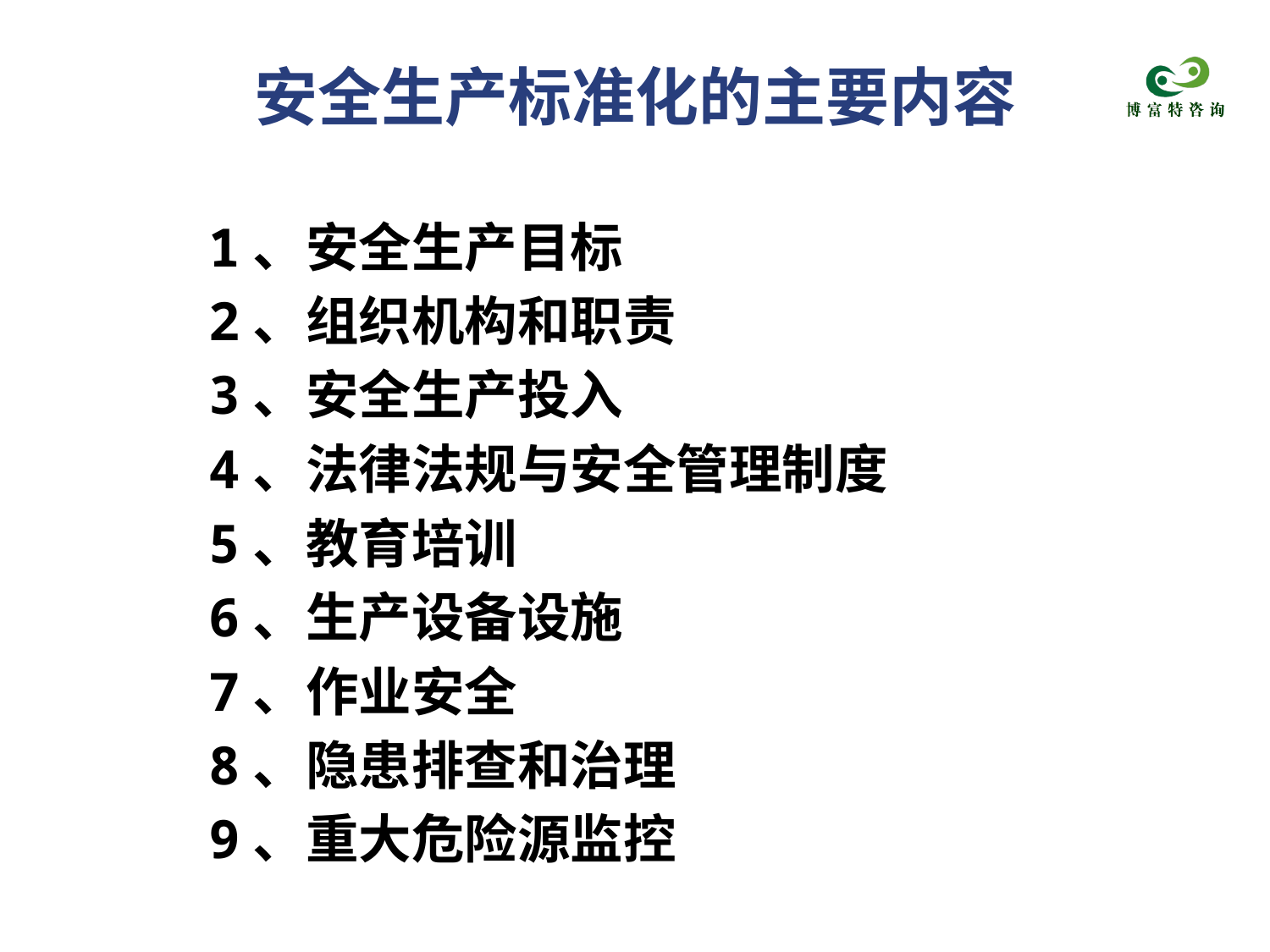

# 安全生产标准化的主要内容
1、安全生产目标
2、组织机构和职责
3、安全生产投入
4、法律法规与安全管理制度
5、教育培训
6、生产设备设施
7、作业安全
8、隐患排查和治理
9、重大危险源监控